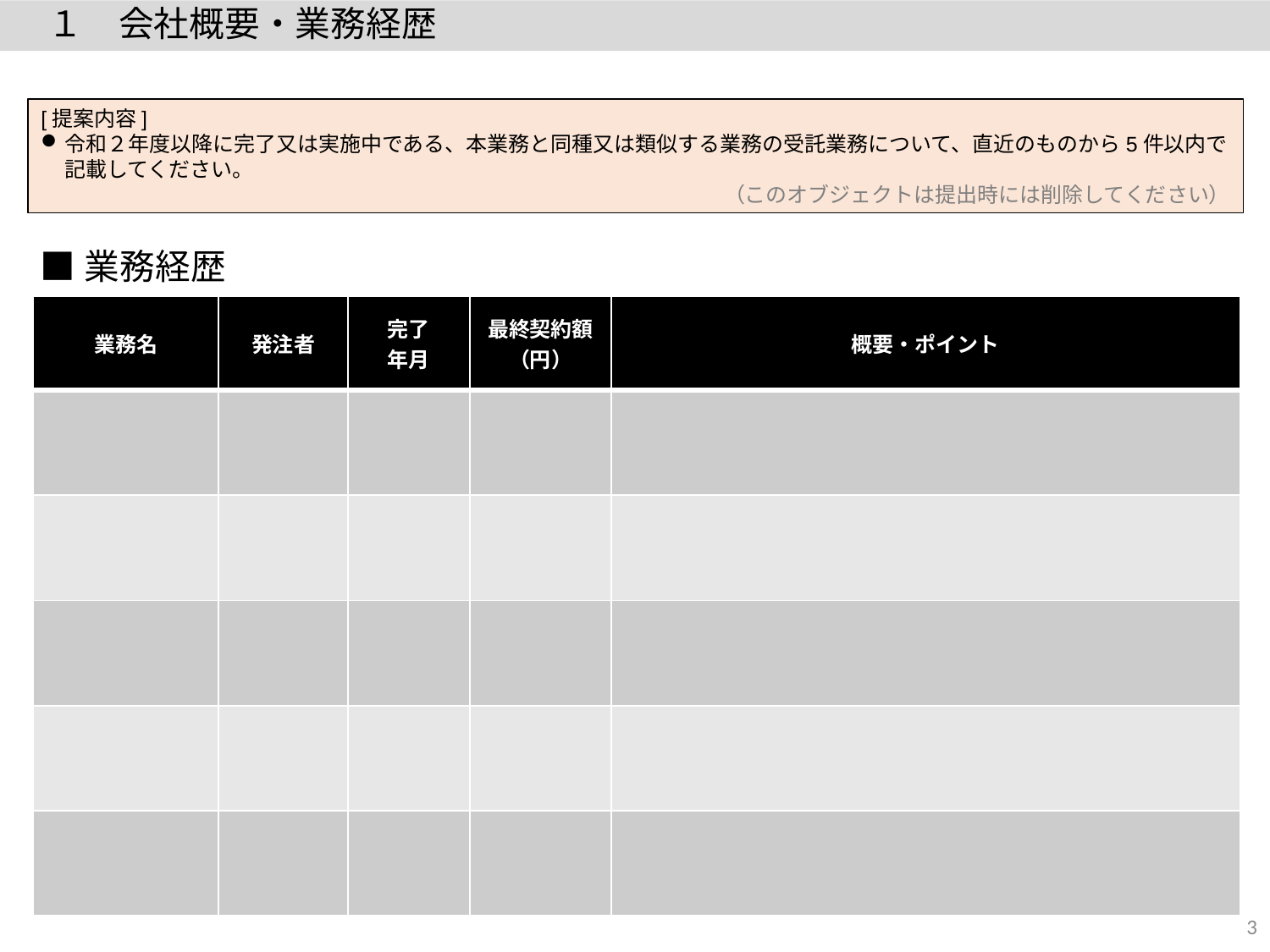

１　会社概要・業務経歴
[提案内容]
令和２年度以降に完了又は実施中である、本業務と同種又は類似する業務の受託業務について、直近のものから5件以内で記載してください。
（このオブジェクトは提出時には削除してください）
■業務経歴
| 業務名 | 発注者 | 完了 年月 | 最終契約額（円） | 概要・ポイント |
| --- | --- | --- | --- | --- |
|  |  |  |  |  |
|  |  |  |  |  |
|  |  |  |  |  |
|  |  |  |  |  |
|  |  |  |  |  |
3